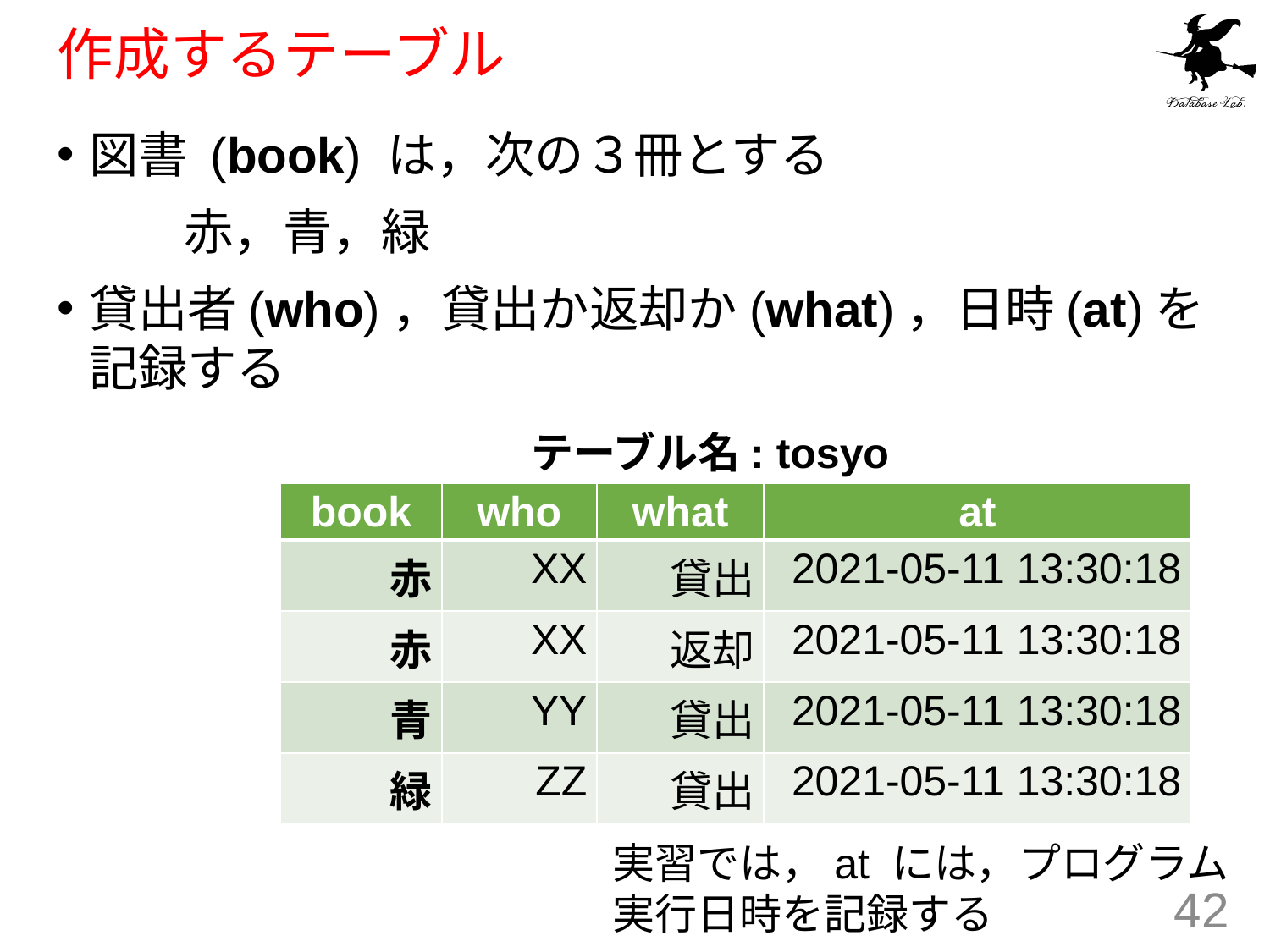

# 作成するテーブル
図書 (book) は，次の３冊とする
	赤，青，緑
貸出者(who)，貸出か返却か(what)，日時(at)を記録する
テーブル名: tosyo
| book | who | what | at |
| --- | --- | --- | --- |
| 赤 | XX | 貸出 | 2021-05-11 13:30:18 |
| 赤 | XX | 返却 | 2021-05-11 13:30:18 |
| 青 | YY | 貸出 | 2021-05-11 13:30:18 |
| 緑 | ZZ | 貸出 | 2021-05-11 13:30:18 |
実習では，at には，プログラム
実行日時を記録する
42